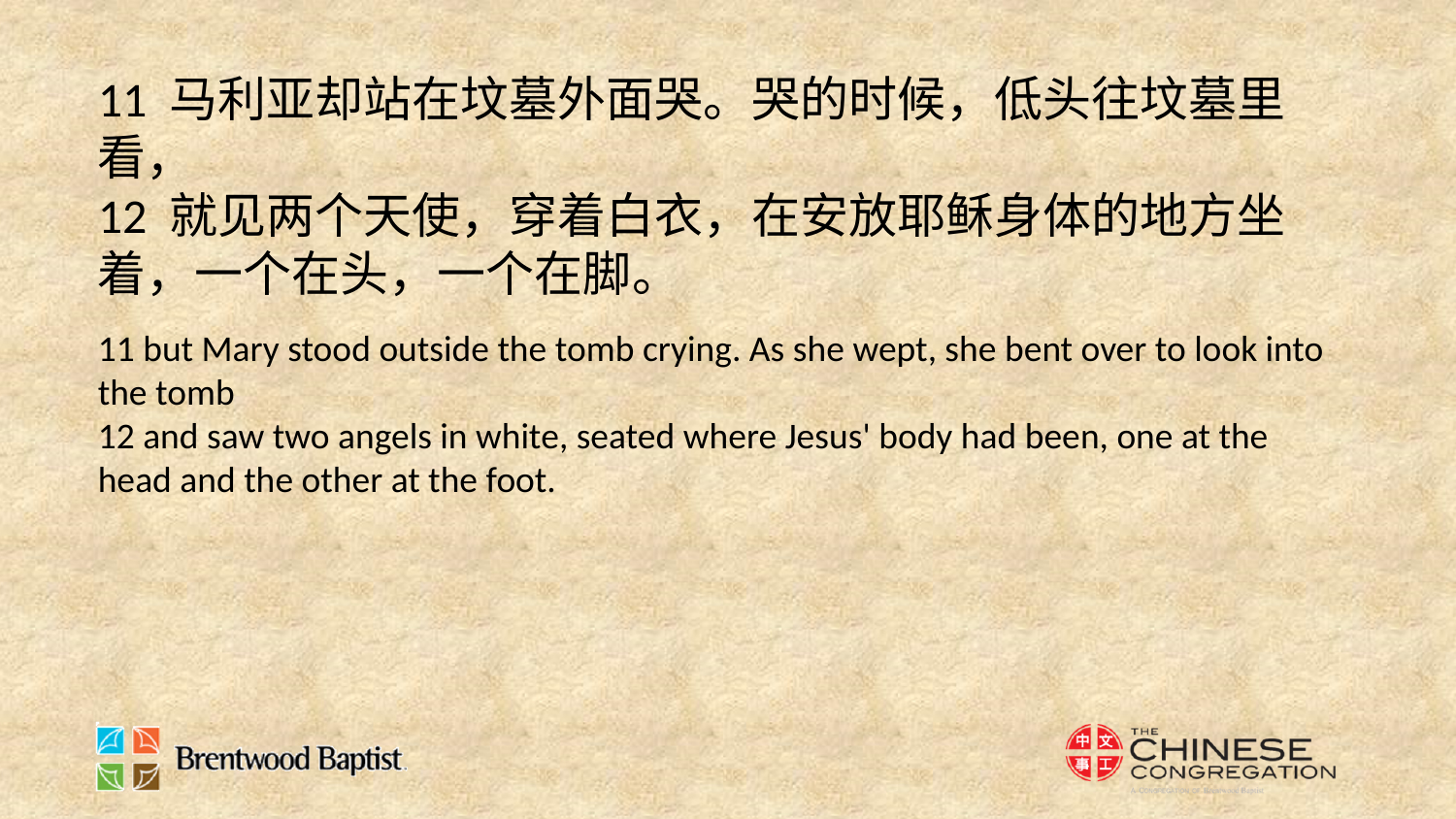

11 马利亚却站在坟墓外面哭。哭的时候，低头往坟墓里看，
12 就见两个天使，穿着白衣，在安放耶稣身体的地方坐着，一个在头，一个在脚。

11 but Mary stood outside the tomb crying. As she wept, she bent over to look into the tomb
12 and saw two angels in white, seated where Jesus' body had been, one at the head and the other at the foot.